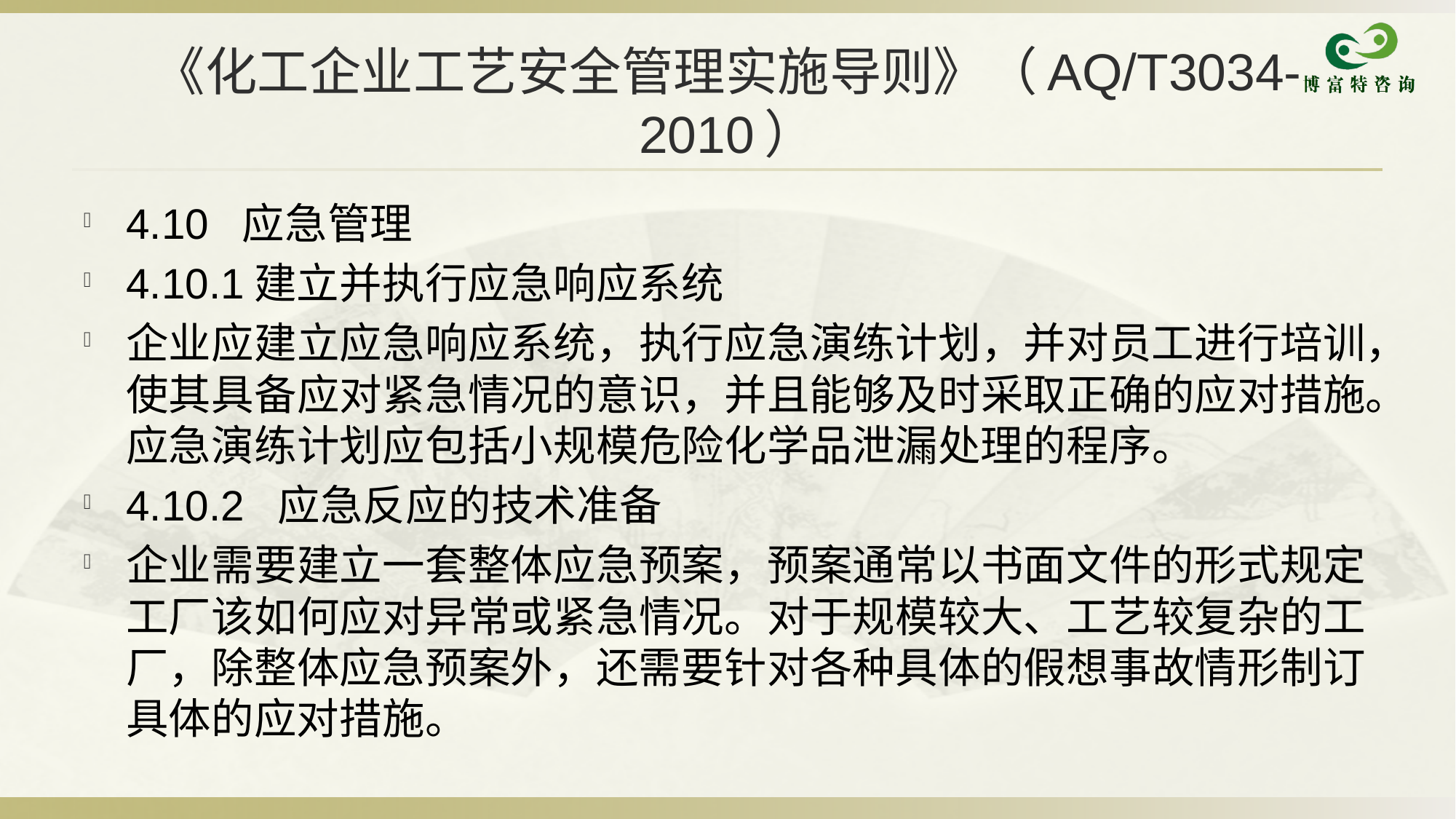

# 《化工企业工艺安全管理实施导则》（AQ/T3034-2010）
4.10  应急管理
4.10.1建立并执行应急响应系统
企业应建立应急响应系统，执行应急演练计划，并对员工进行培训，使其具备应对紧急情况的意识，并且能够及时采取正确的应对措施。应急演练计划应包括小规模危险化学品泄漏处理的程序。
4.10.2  应急反应的技术准备
企业需要建立一套整体应急预案，预案通常以书面文件的形式规定工厂该如何应对异常或紧急情况。对于规模较大、工艺较复杂的工厂，除整体应急预案外，还需要针对各种具体的假想事故情形制订具体的应对措施。